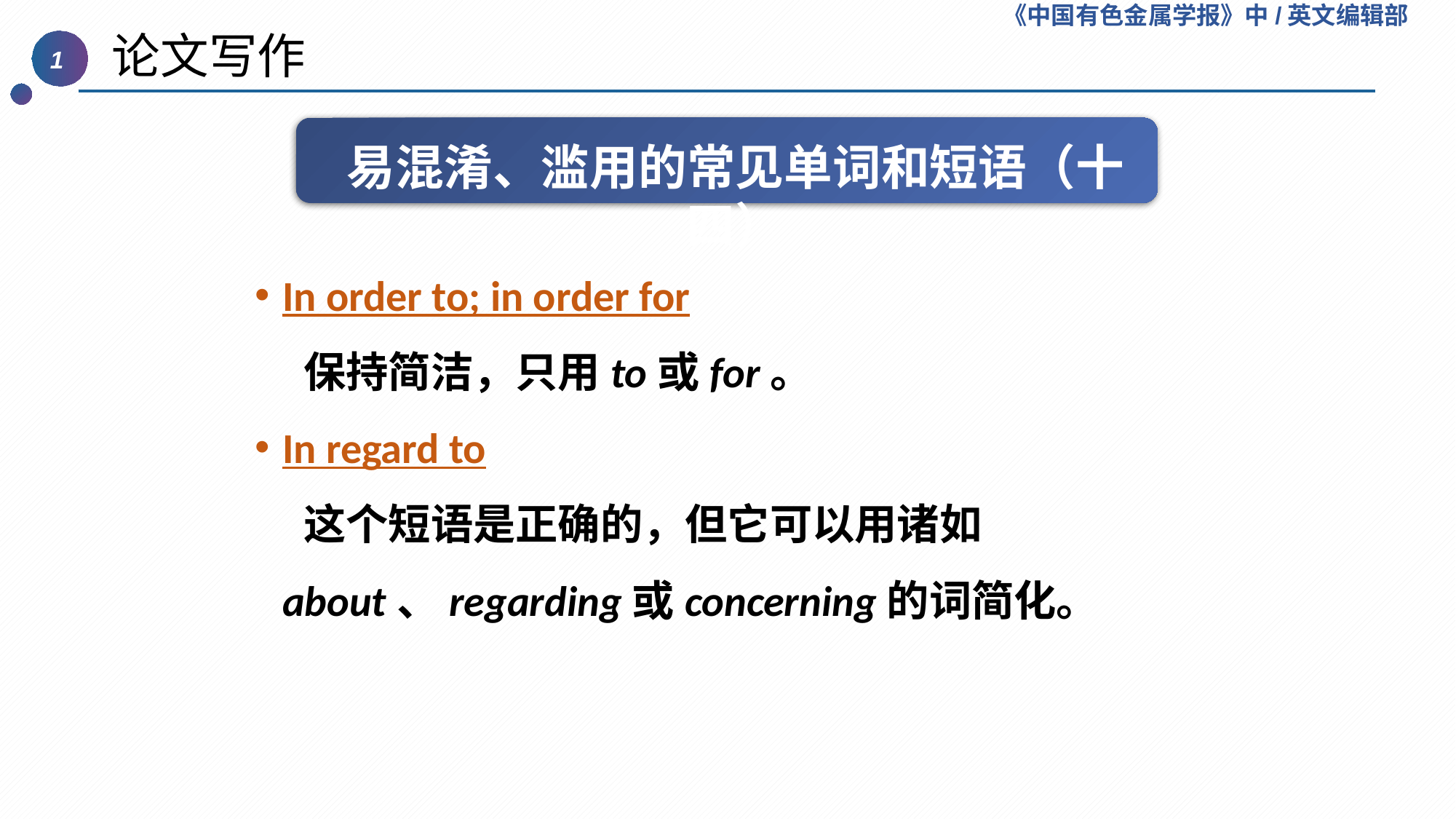

《中国有色金属学报》中/英文编辑部
      论文写作

1

易混淆、滥用的常见单词和短语（十四）
In order to; in order for
    保持简洁，只用to或for。
In regard to
    这个短语是正确的，但它可以用诸如about、regarding或concerning的词简化。